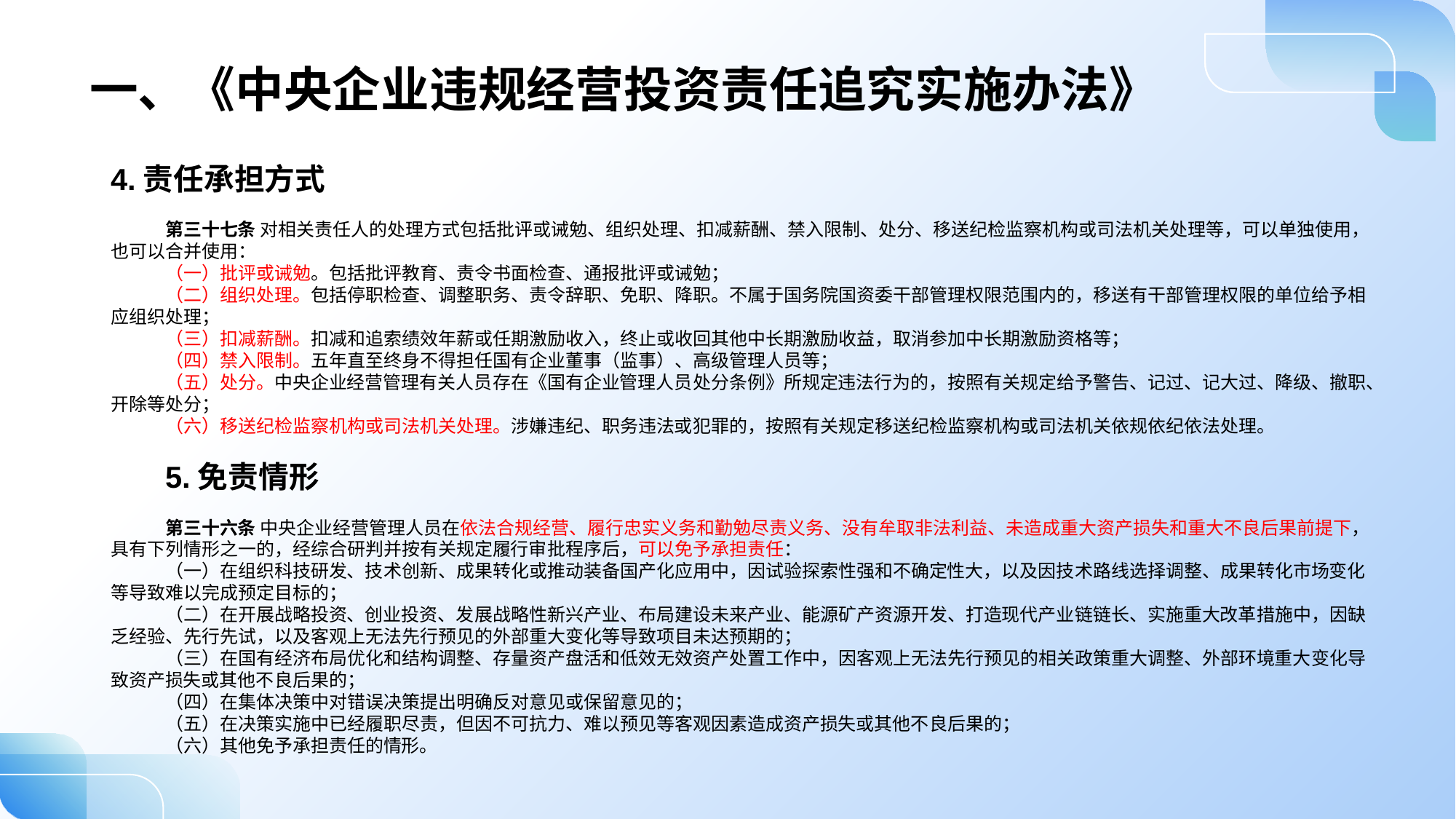

一、《中央企业违规经营投资责任追究实施办法》
4.责任承担方式

第三十七条 对相关责任人的处理方式包括批评或诫勉、组织处理、扣减薪酬、禁入限制、处分、移送纪检监察机构或司法机关处理等，可以单独使用，也可以合并使用：
（一）批评或诫勉。包括批评教育、责令书面检查、通报批评或诫勉；
（二）组织处理。包括停职检查、调整职务、责令辞职、免职、降职。不属于国务院国资委干部管理权限范围内的，移送有干部管理权限的单位给予相应组织处理；
（三）扣减薪酬。扣减和追索绩效年薪或任期激励收入，终止或收回其他中长期激励收益，取消参加中长期激励资格等；
（四）禁入限制。五年直至终身不得担任国有企业董事（监事）、高级管理人员等；
（五）处分。中央企业经营管理有关人员存在《国有企业管理人员处分条例》所规定违法行为的，按照有关规定给予警告、记过、记大过、降级、撤职、开除等处分；
（六）移送纪检监察机构或司法机关处理。涉嫌违纪、职务违法或犯罪的，按照有关规定移送纪检监察机构或司法机关依规依纪依法处理。

5.免责情形

第三十六条 中央企业经营管理人员在依法合规经营、履行忠实义务和勤勉尽责义务、没有牟取非法利益、未造成重大资产损失和重大不良后果前提下，具有下列情形之一的，经综合研判并按有关规定履行审批程序后，可以免予承担责任：
（一）在组织科技研发、技术创新、成果转化或推动装备国产化应用中，因试验探索性强和不确定性大，以及因技术路线选择调整、成果转化市场变化等导致难以完成预定目标的；
（二）在开展战略投资、创业投资、发展战略性新兴产业、布局建设未来产业、能源矿产资源开发、打造现代产业链链长、实施重大改革措施中，因缺乏经验、先行先试，以及客观上无法先行预见的外部重大变化等导致项目未达预期的；
（三）在国有经济布局优化和结构调整、存量资产盘活和低效无效资产处置工作中，因客观上无法先行预见的相关政策重大调整、外部环境重大变化导致资产损失或其他不良后果的；
（四）在集体决策中对错误决策提出明确反对意见或保留意见的；
（五）在决策实施中已经履职尽责，但因不可抗力、难以预见等客观因素造成资产损失或其他不良后果的；
（六）其他免予承担责任的情形。